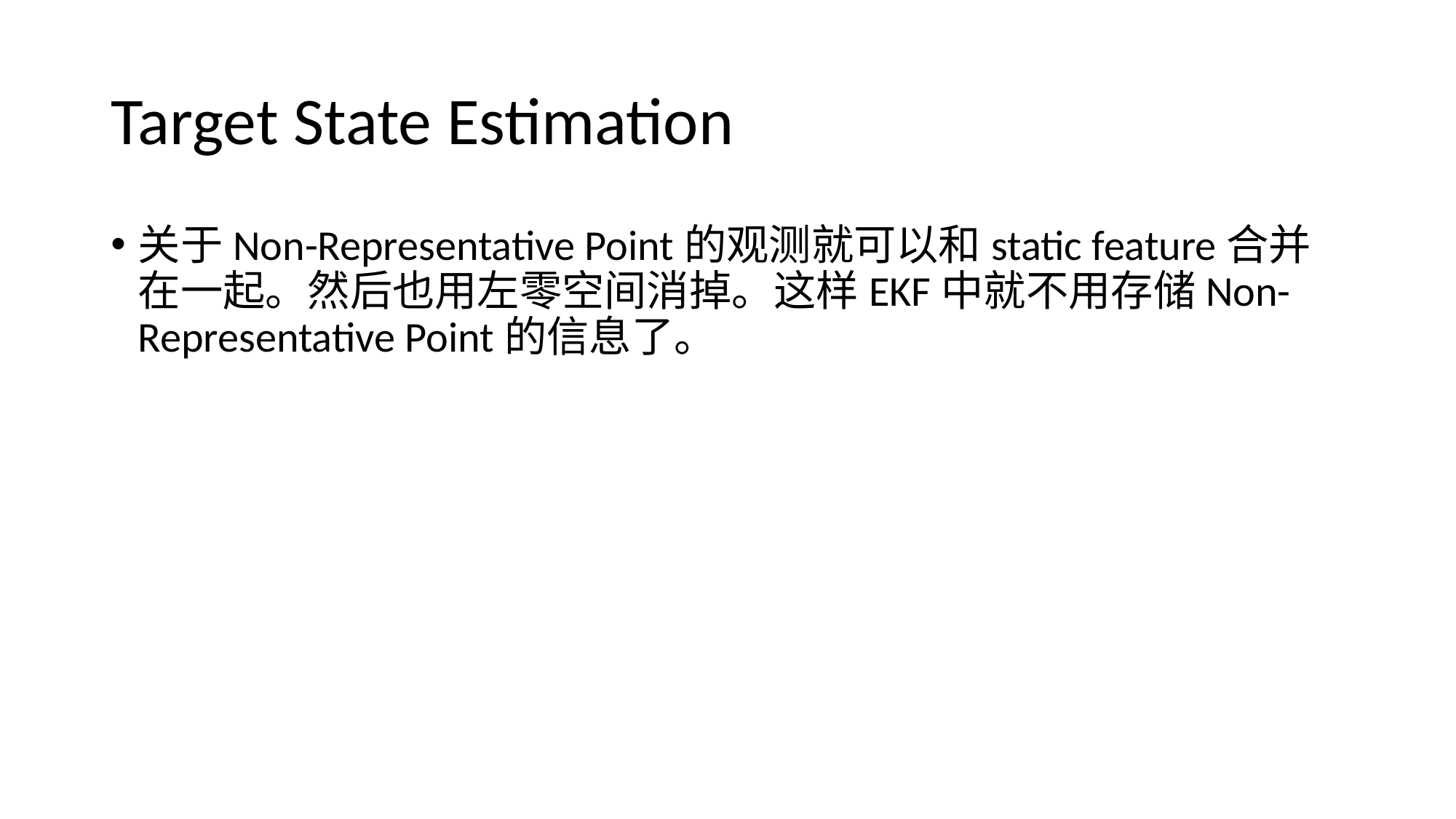

# Target State Estimation
关于Non-Representative Point的观测就可以和static feature合并在一起。然后也用左零空间消掉。这样EKF中就不用存储Non-Representative Point的信息了。